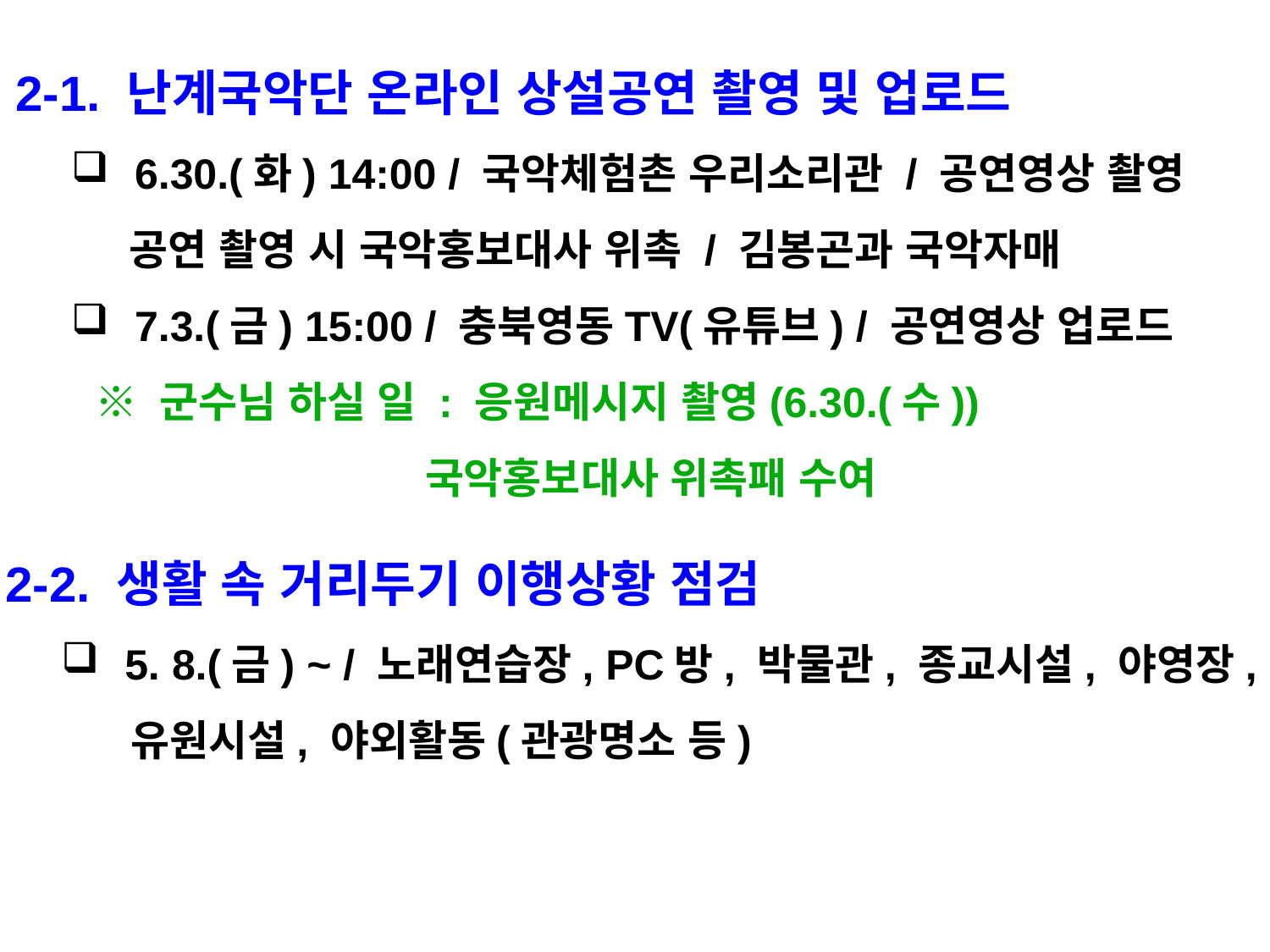

2-1. 난계국악단 온라인 상설공연 촬영 및 업로드
6.30.(화) 14:00 / 국악체험촌 우리소리관 / 공연영상 촬영
    공연 촬영 시 국악홍보대사 위촉 / 김봉곤과 국악자매
7.3.(금) 15:00 / 충북영동TV(유튜브) / 공연영상 업로드
  ※ 군수님 하실 일 : 응원메시지 촬영(6.30.(수))
                             국악홍보대사 위촉패 수여
2-2. 생활 속 거리두기 이행상황 점검
5. 8.(금) ~ / 노래연습장, PC방, 박물관, 종교시설, 야영장,
     유원시설, 야외활동(관광명소 등)